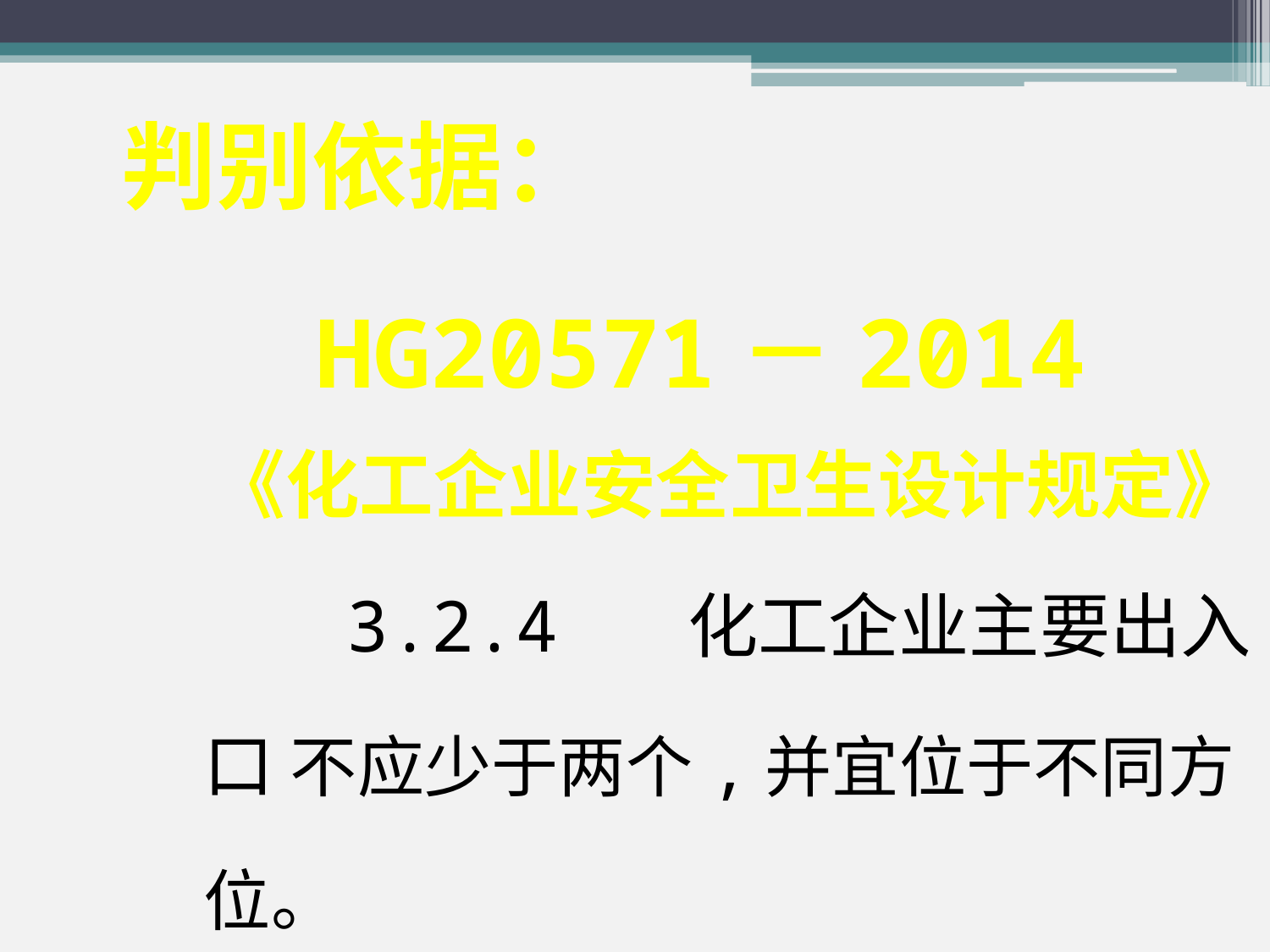

判别依据：
HG20571－2014
《化工企业安全卫生设计规定》
     3.2.4   化工企业主要出入口 不应少于两个,并宜位于不同方位。